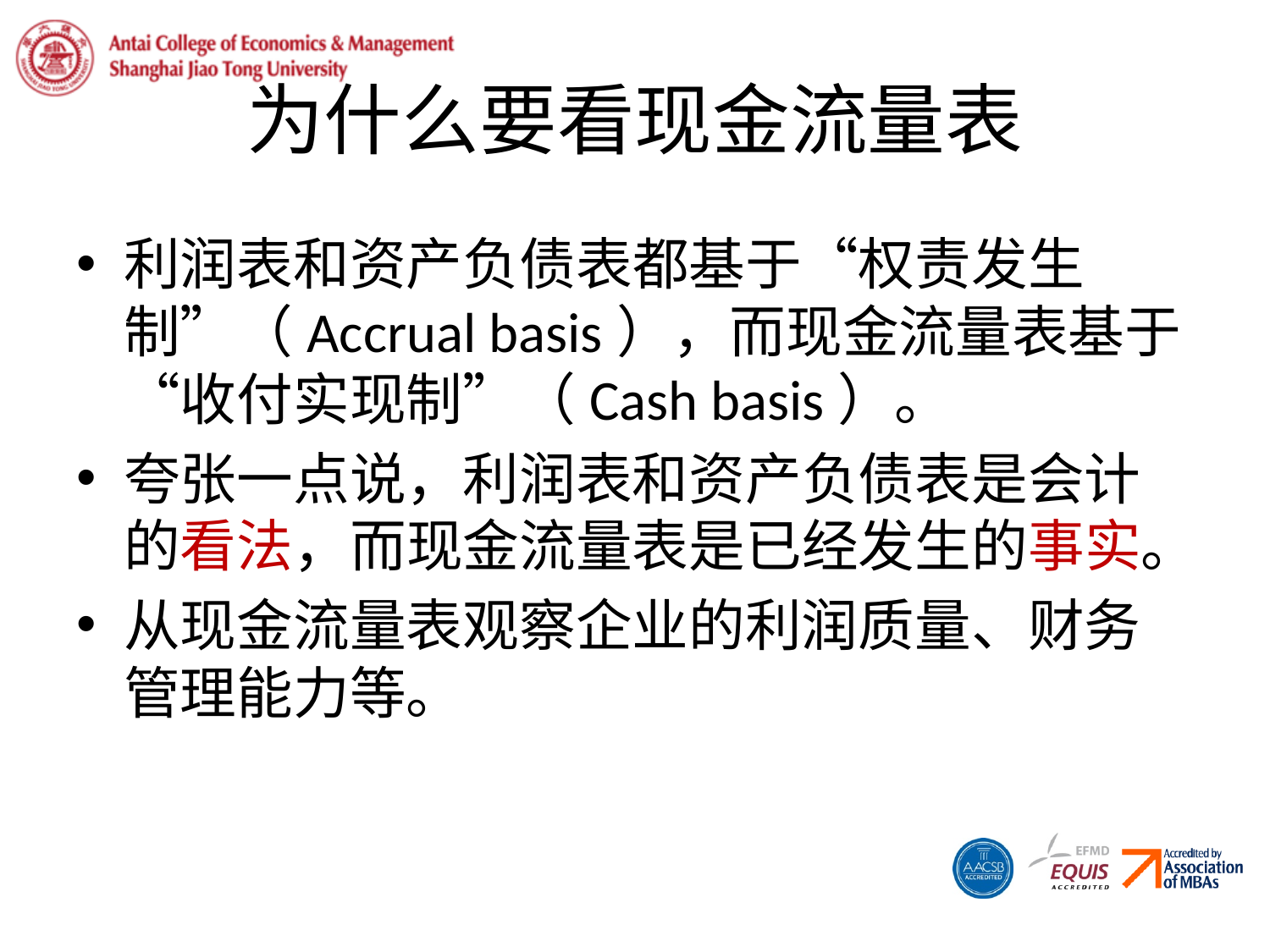

# 为什么要看现金流量表
利润表和资产负债表都基于“权责发生制”（Accrual basis），而现金流量表基于“收付实现制”（Cash basis）。
夸张一点说，利润表和资产负债表是会计的看法，而现金流量表是已经发生的事实。
从现金流量表观察企业的利润质量、财务管理能力等。